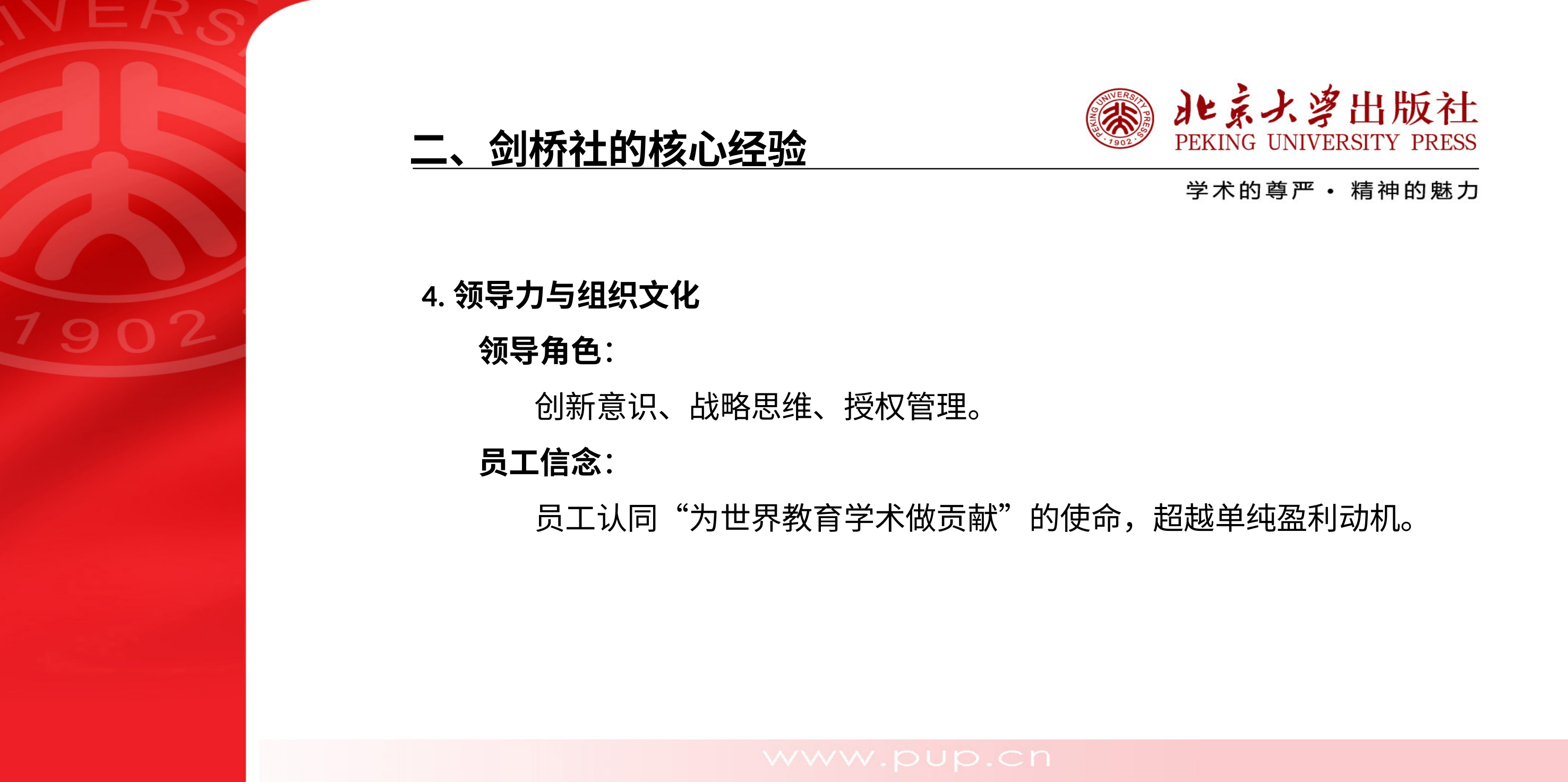

二、剑桥社的核心经验
4.领导力与组织文化
领导角色：
创新意识、战略思维、授权管理。
员工信念：
员工认同“为世界教育学术做贡献”的使命，超越单纯盈利动机。